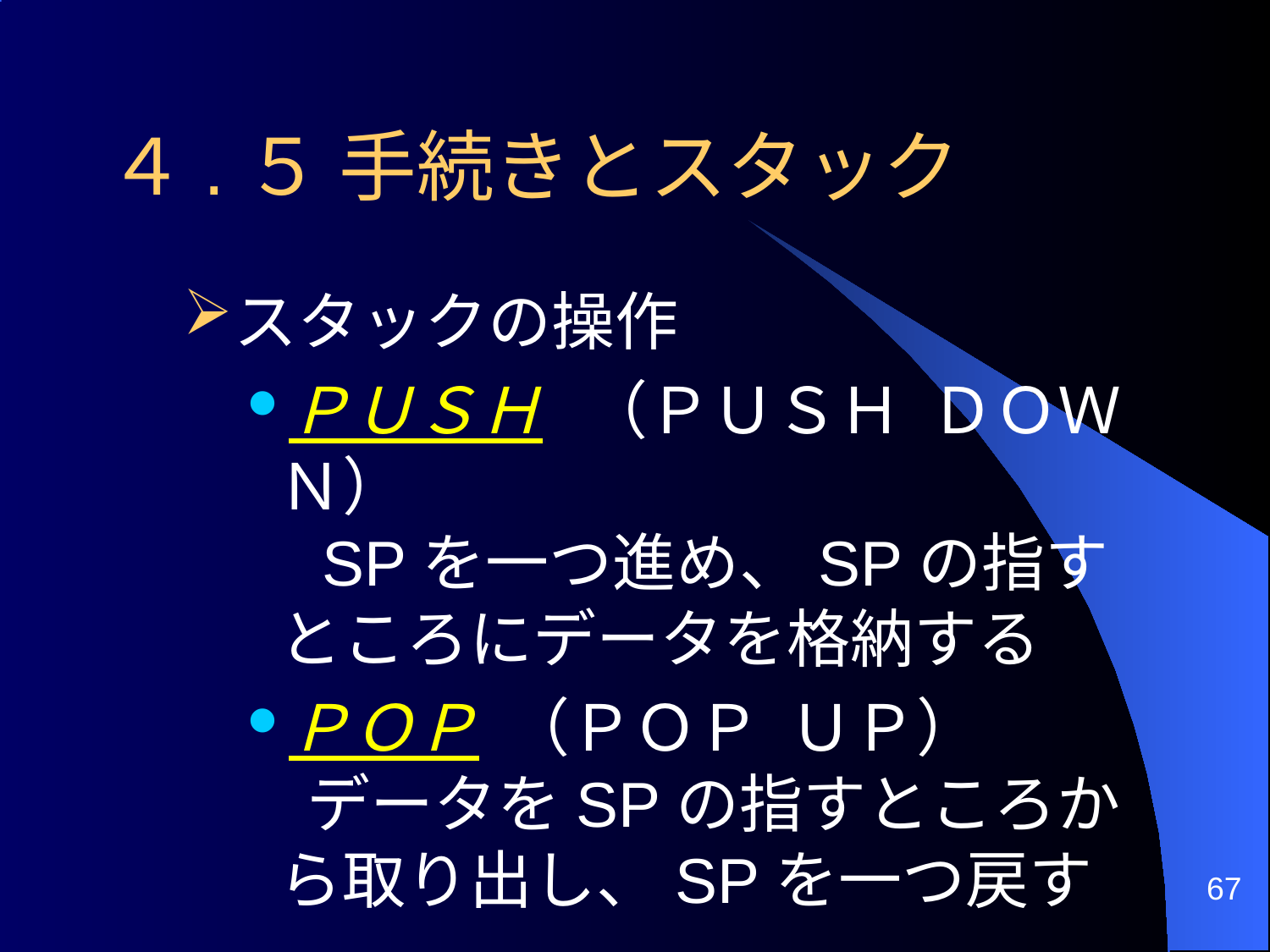

４.５ 手続きとスタック
スタックの操作
ＰＵＳＨ   （ＰＵＳＨ  ＤＯＷＮ）
  SPを一つ進め、SPの指すところにデータを格納する
ＰＯＰ  （ＰＯＰ  ＵＰ）
  データをSPの指すところから取り出し、SPを一つ戻す
67